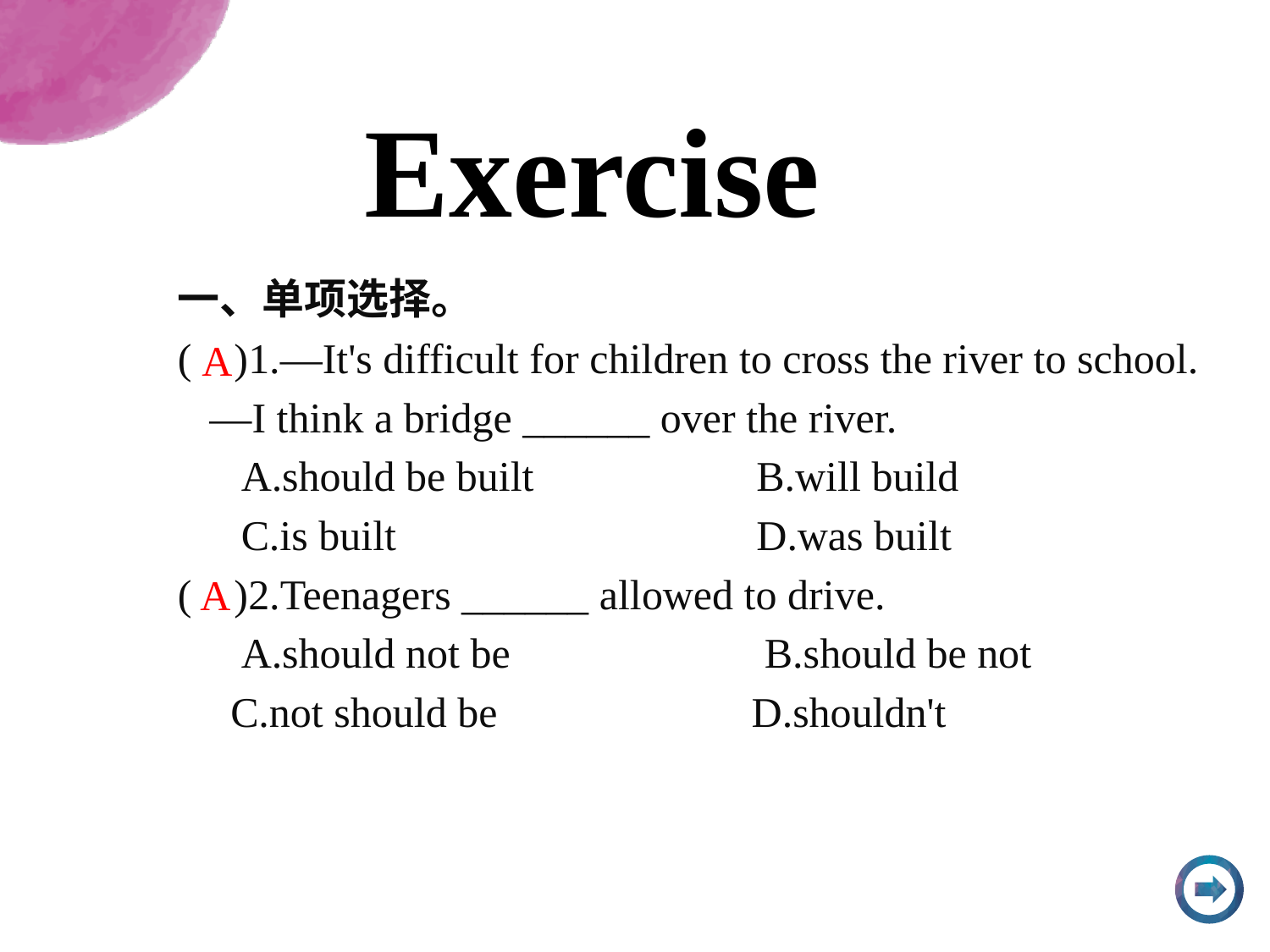

Exercise
一、单项选择。
(    )1.—It's difficult for children to cross the river to school.
   —I think a bridge ______ over the river.
      A.should be built                     B.will build
      C.is built                                  D.was built
(    )2.Teenagers ______ allowed to drive.
      A.should not be                        B.should be not
     C.not should be                        D.shouldn't
A
A